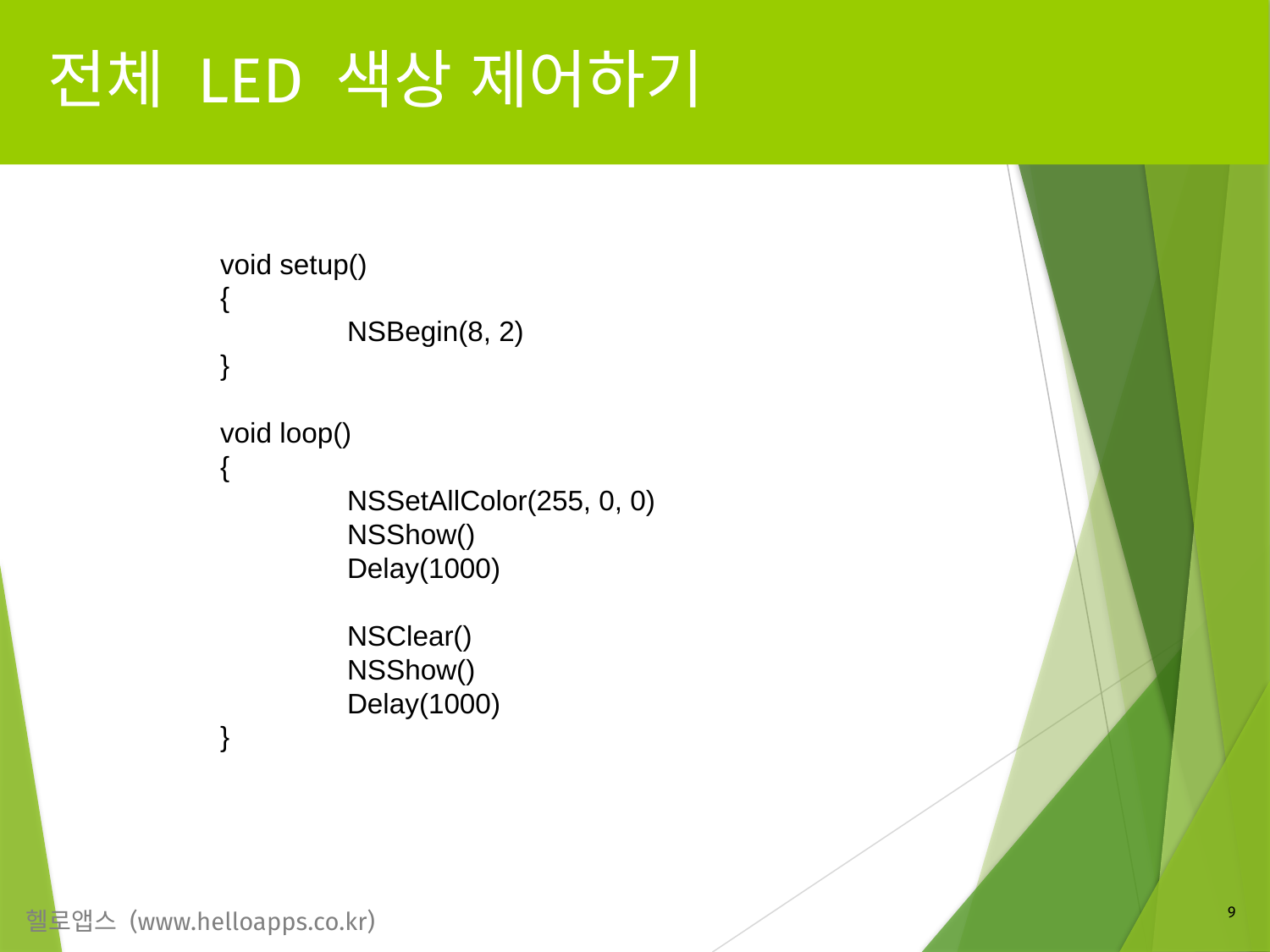

# 전체 LED 색상 제어하기

        void setup()
        {
	        NSBegin(8, 2)
        }

        void loop()
        {
	        NSSetAllColor(255, 0, 0)
	        NSShow()
	        Delay(1000)

	        NSClear()
	        NSShow()
	        Delay(1000)
        }
9